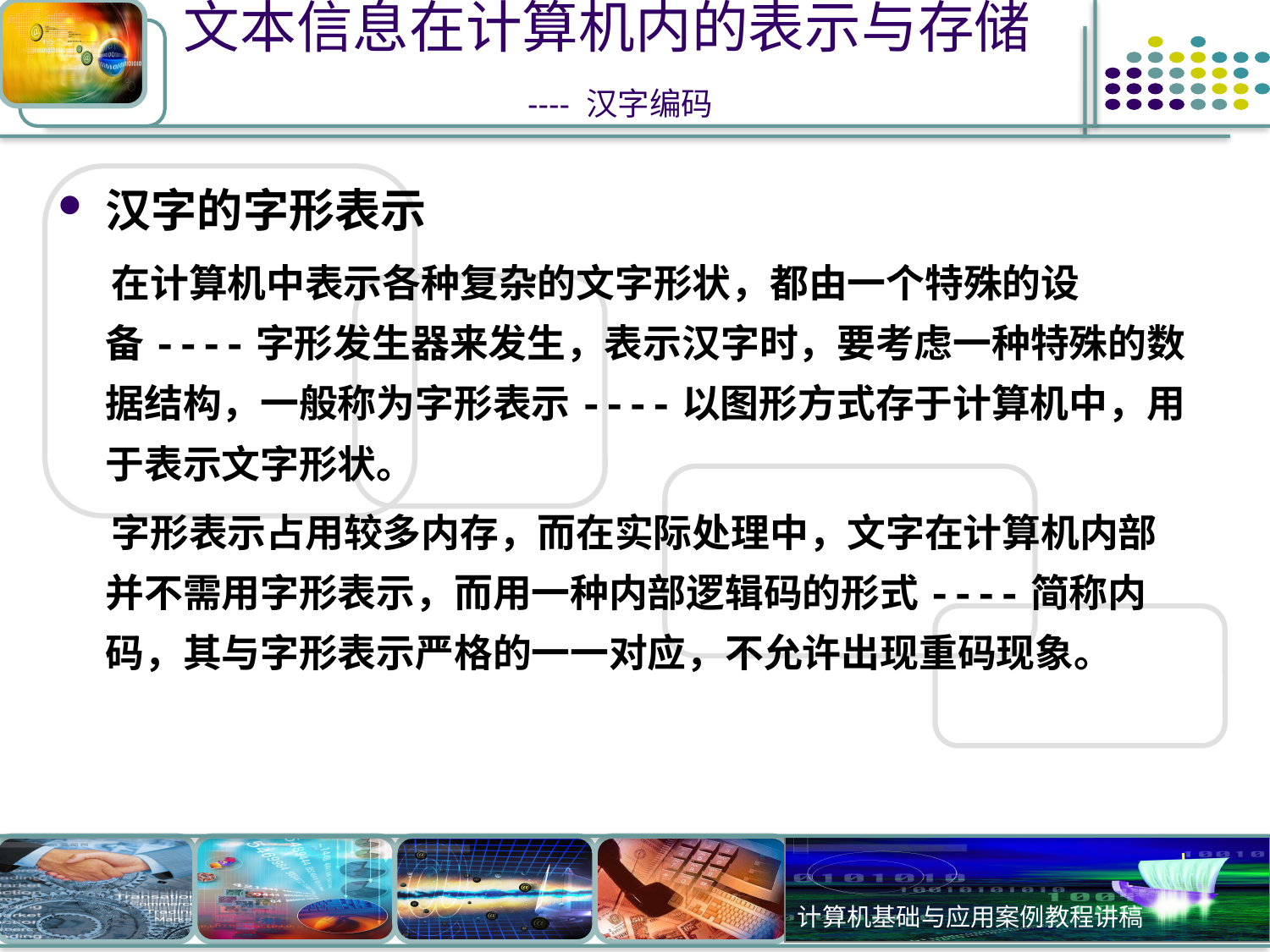

# 文本信息在计算机内的表示与存储 ---- 汉字编码
汉字的字形表示
     在计算机中表示各种复杂的文字形状，都由一个特殊的设备----字形发生器来发生，表示汉字时，要考虑一种特殊的数据结构，一般称为字形表示----以图形方式存于计算机中，用于表示文字形状。
     字形表示占用较多内存，而在实际处理中，文字在计算机内部并不需用字形表示，而用一种内部逻辑码的形式----简称内码，其与字形表示严格的一一对应，不允许出现重码现象。